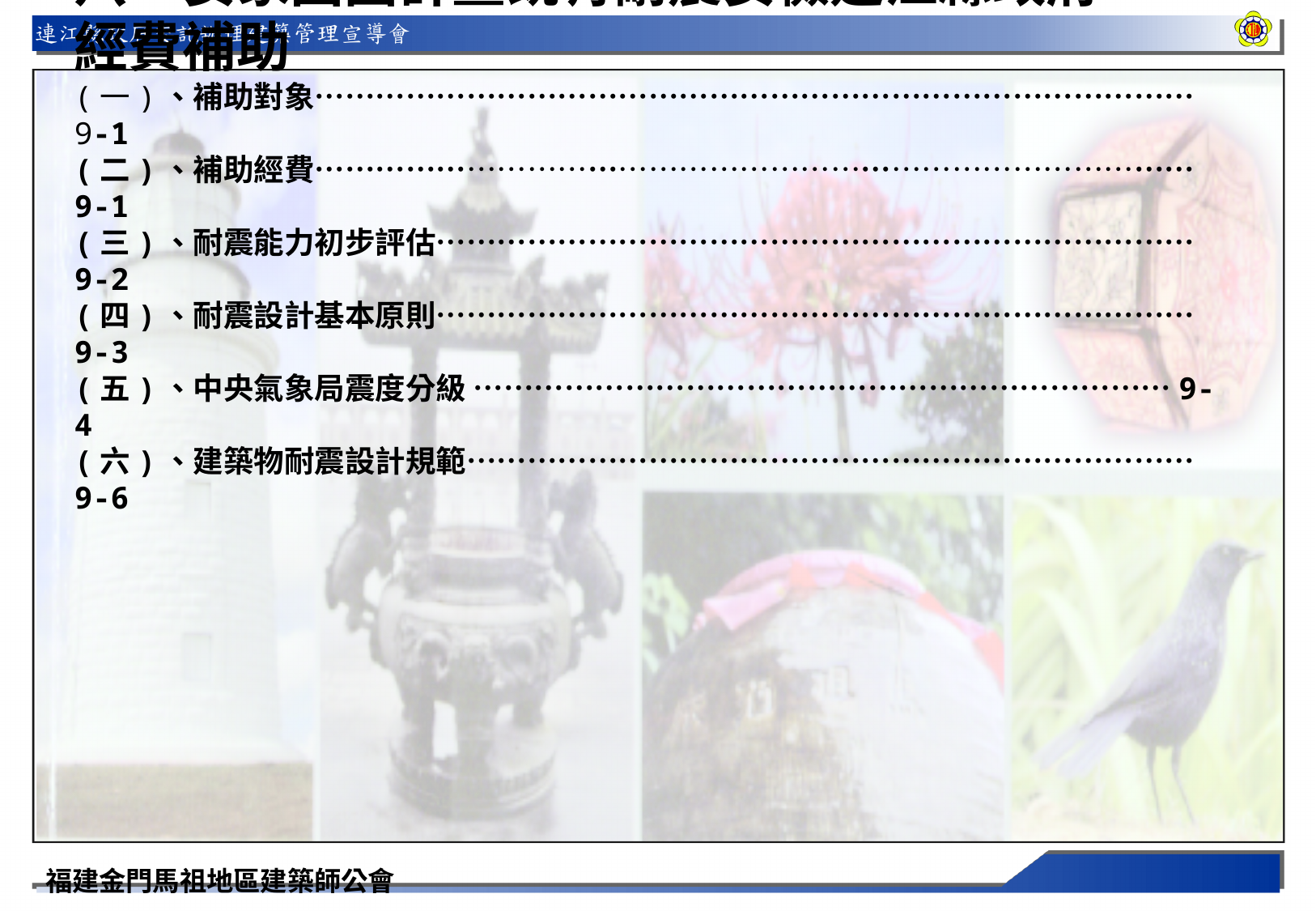

八、安家固園計畫既有耐震安檢連江縣政府
經費補助
(一)、補助對象……………………………………………………………………………9-1
(二)、補助經費……………………………………………………………………………9-1
(三)、耐震能力初步評估…………………………………………………………………9-2
(四)、耐震設計基本原則…………………………………………………………………9-3
(五)、中央氣象局震度分級 ……………………………………………………………9-4
(六)、建築物耐震設計規範………………………………………………………………9-6

福建金門馬祖地區建築師公會